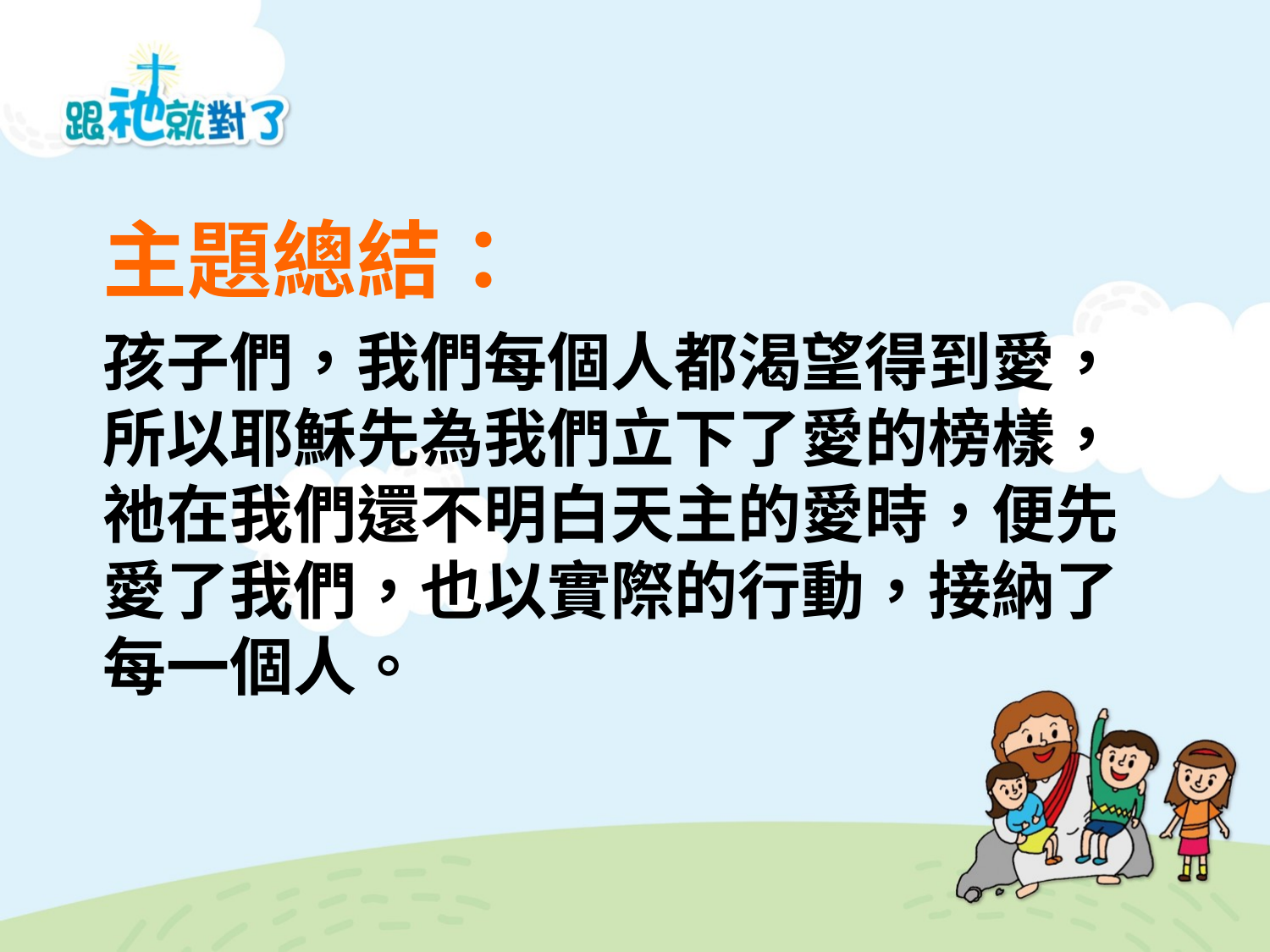

主題總結：
孩子們，我們每個人都渴望得到愛，所以耶穌先為我們立下了愛的榜樣，祂在我們還不明白天主的愛時，便先愛了我們，也以實際的行動，接納了每一個人。